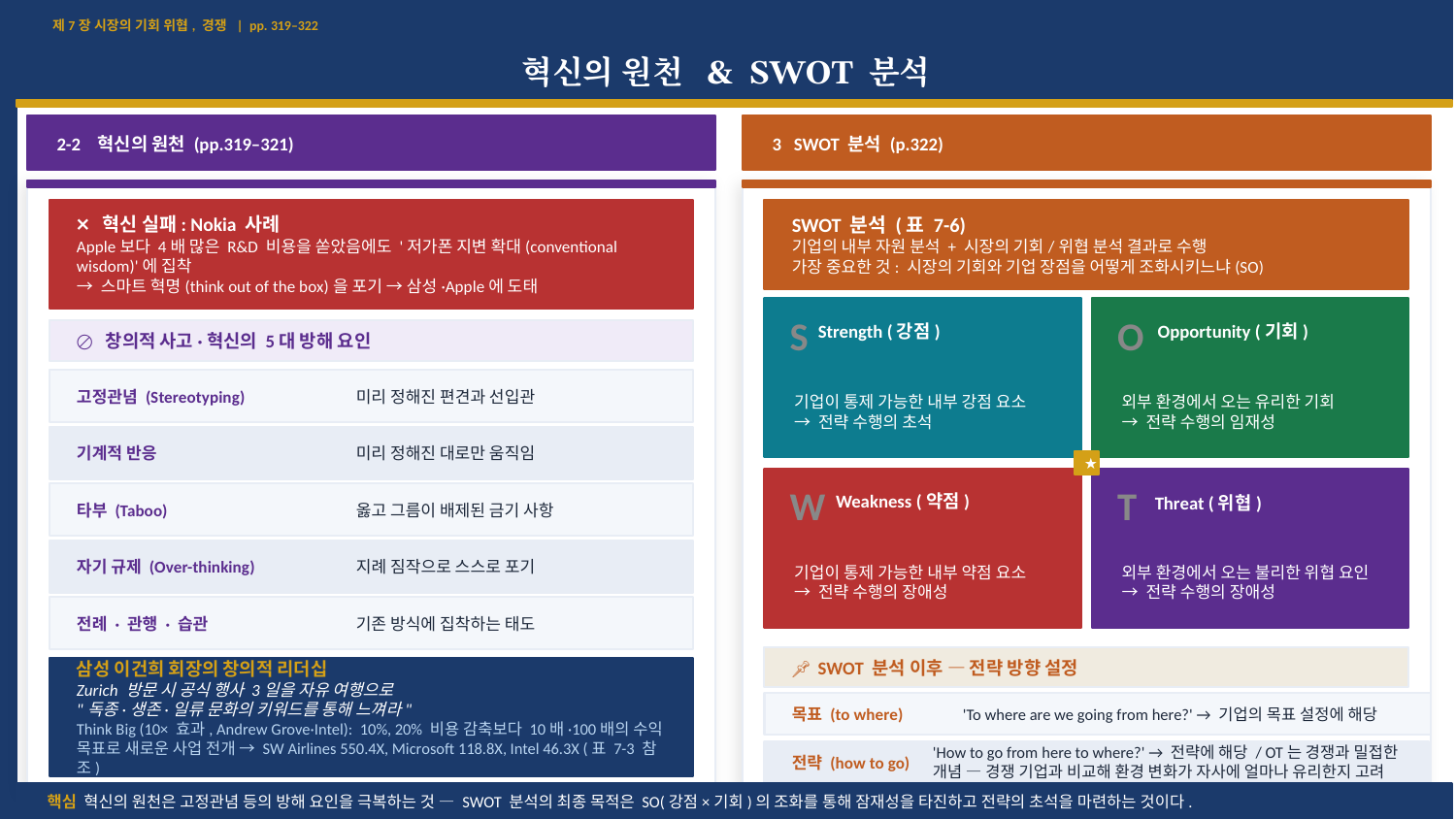

제7장 시장의 기회 위협, 경쟁  |  pp. 319–322
혁신의 원천  &  SWOT 분석

2-2   혁신의 원천 (pp.319–321)

3   SWOT 분석 (p.322)

❌  혁신 실패: Nokia 사례
Apple보다 4배 많은 R&D 비용을 쏟았음에도 '저가폰 지변 확대(conventional wisdom)'에 집착
→ 스마트 혁명(think out of the box)을 포기 → 삼성·Apple에 도태
SWOT 분석 (표 7-6)
기업의 내부 자원 분석 + 시장의 기회/위협 분석 결과로 수행
가장 중요한 것: 시장의 기회와 기업 장점을 어떻게 조화시키느냐(SO)

S
O
Strength (강점)
Opportunity (기회)

🚫  창의적 사고·혁신의 5대 방해 요인
기업이 통제 가능한 내부 강점 요소
→ 전략 수행의 초석
외부 환경에서 오는 유리한 기회
→ 전략 수행의 임재성

고정관념 (Stereotyping)
미리 정해진 편견과 선입관

기계적 반응
미리 정해진 대로만 움직임

★

W
T
Weakness (약점)
Threat (위협)

타부 (Taboo)
옳고 그름이 배제된 금기 사항
기업이 통제 가능한 내부 약점 요소
→ 전략 수행의 장애성
외부 환경에서 오는 불리한 위협 요인
→ 전략 수행의 장애성

자기 규제 (Over-thinking)
지례 짐작으로 스스로 포기

전례 · 관행 · 습관
기존 방식에 집착하는 태도

📌  SWOT 분석 이후 — 전략 방향 설정

삼성 이건희 회장의 창의적 리더십
Zurich 방문 시 공식 행사 3일을 자유 여행으로
"독종·생존·일류 문화의 키워드를 통해 느껴라"
Think Big (10× 효과, Andrew Grove·Intel):  10%, 20% 비용 감축보다 10배·100배의 수익 목표로 새로운 사업 전개 → SW Airlines 550.4X, Microsoft 118.8X, Intel 46.3X (표 7-3 참조)

목표 (to where)
'To where are we going from here?' → 기업의 목표 설정에 해당

전략 (how to go)
'How to go from here to where?' → 전략에 해당 / OT는 경쟁과 밀접한 개념 — 경쟁 기업과 비교해 환경 변화가 자사에 얼마나 유리한지 고려

핵심  혁신의 원천은 고정관념 등의 방해 요인을 극복하는 것 — SWOT 분석의 최종 목적은 SO(강점×기회)의 조화를 통해 잠재성을 타진하고 전략의 초석을 마련하는 것이다.